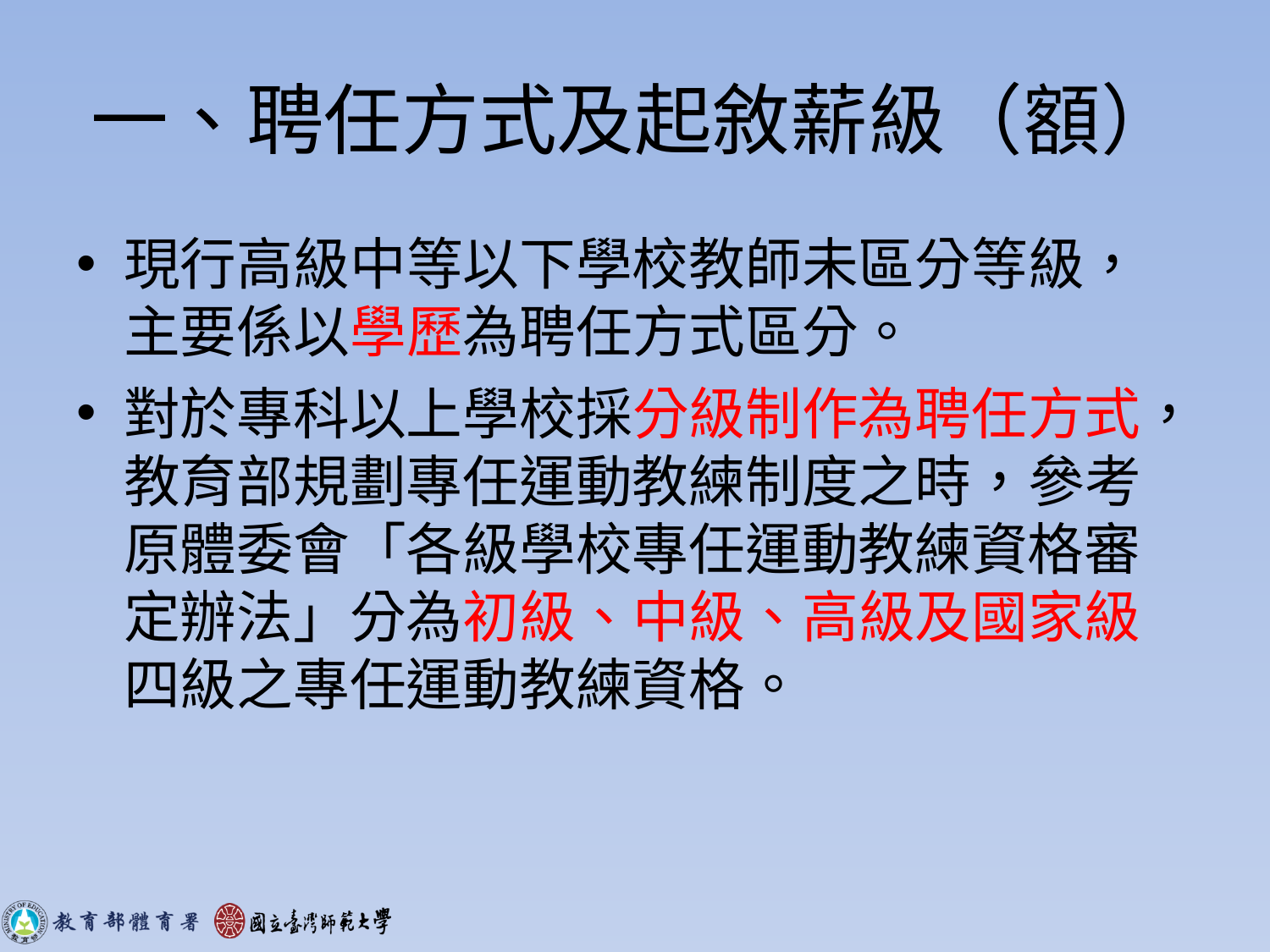

# 一、聘任方式及起敘薪級（額）
現行高級中等以下學校教師未區分等級，主要係以學歷為聘任方式區分。
對於專科以上學校採分級制作為聘任方式，教育部規劃專任運動教練制度之時，參考原體委會「各級學校專任運動教練資格審定辦法」分為初級、中級、高級及國家級四級之專任運動教練資格。